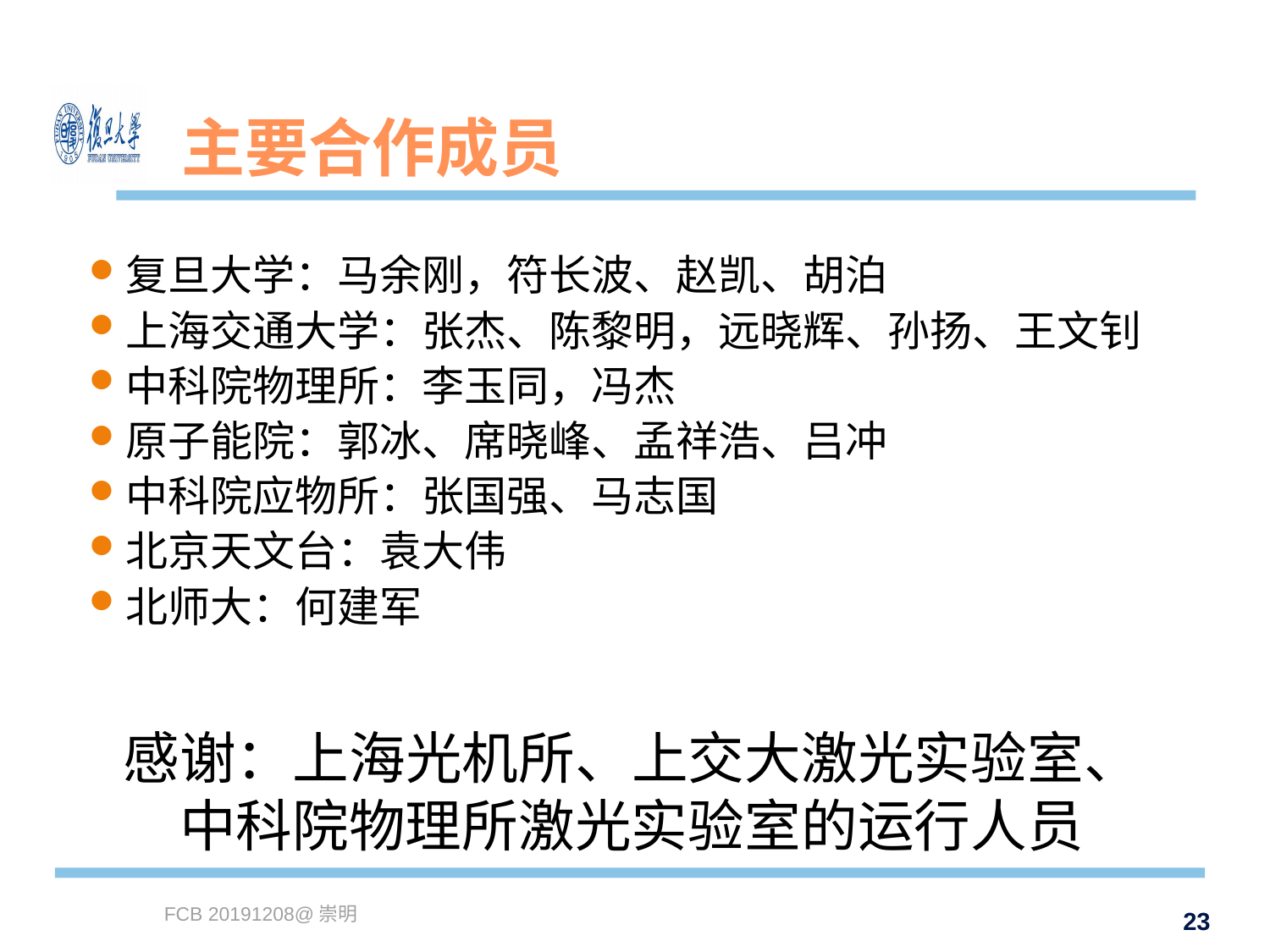

# 主要合作成员
复旦大学：马余刚，符长波、赵凯、胡泊
上海交通大学：张杰、陈黎明，远晓辉、孙扬、王文钊
中科院物理所：李玉同，冯杰
原子能院：郭冰、席晓峰、孟祥浩、吕冲
中科院应物所：张国强、马志国
北京天文台：袁大伟
北师大：何建军
感谢：上海光机所、上交大激光实验室、中科院物理所激光实验室的运行人员
23
FCB 20191208@崇明